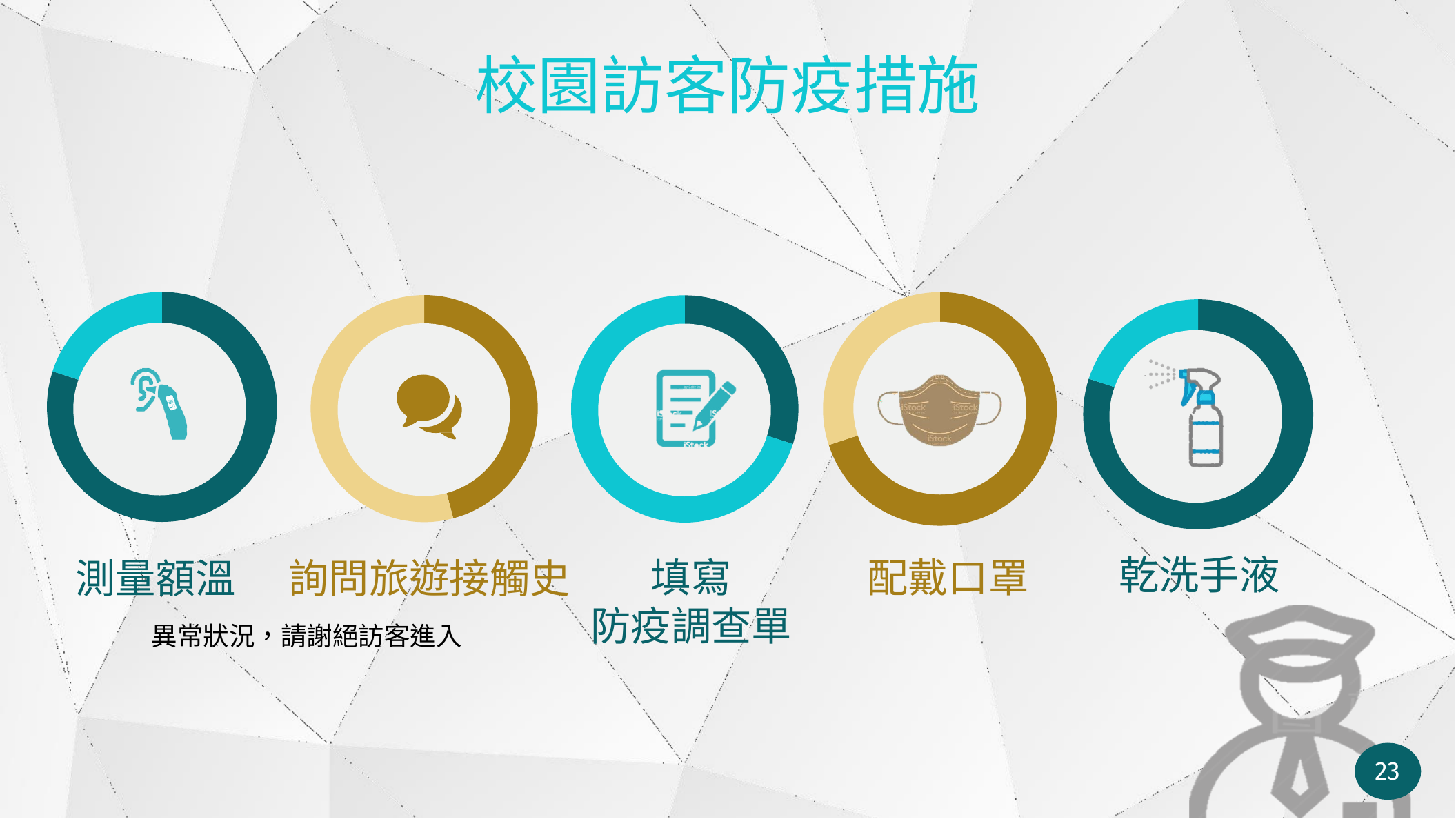

# 校園訪客防疫措施

乾洗手液
配戴口罩
填寫
防疫調查單
測量額溫	詢問旅遊接觸史
異常狀況，請謝絕訪客進入
23